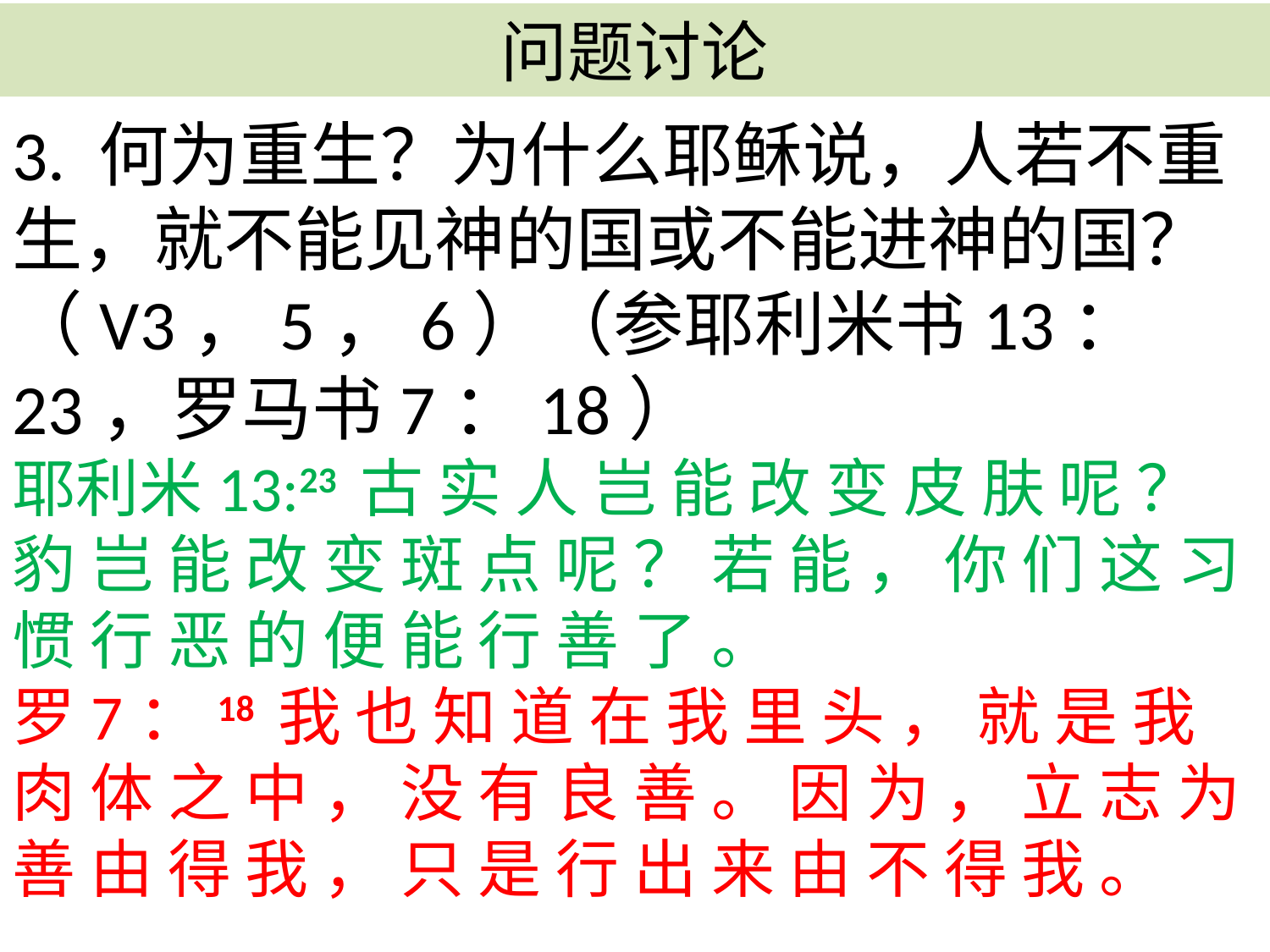

# 问题讨论
3. 何为重生？为什么耶稣说，人若不重生，就不能见神的国或不能进神的国？（V3，5，6）（参耶利米书13：23，罗马书7：18）
耶利米13:23 古 实 人 岂 能 改 变 皮 肤 呢 ？ 豹 岂 能 改 变 斑 点 呢 ？ 若 能 ， 你 们 这 习 惯 行 恶 的 便 能 行 善 了 。
罗7：18 我 也 知 道 在 我 里 头 ， 就 是 我 肉 体 之 中 ， 没 有 良 善 。 因 为 ， 立 志 为 善 由 得 我 ， 只 是 行 出 来 由 不 得 我 。